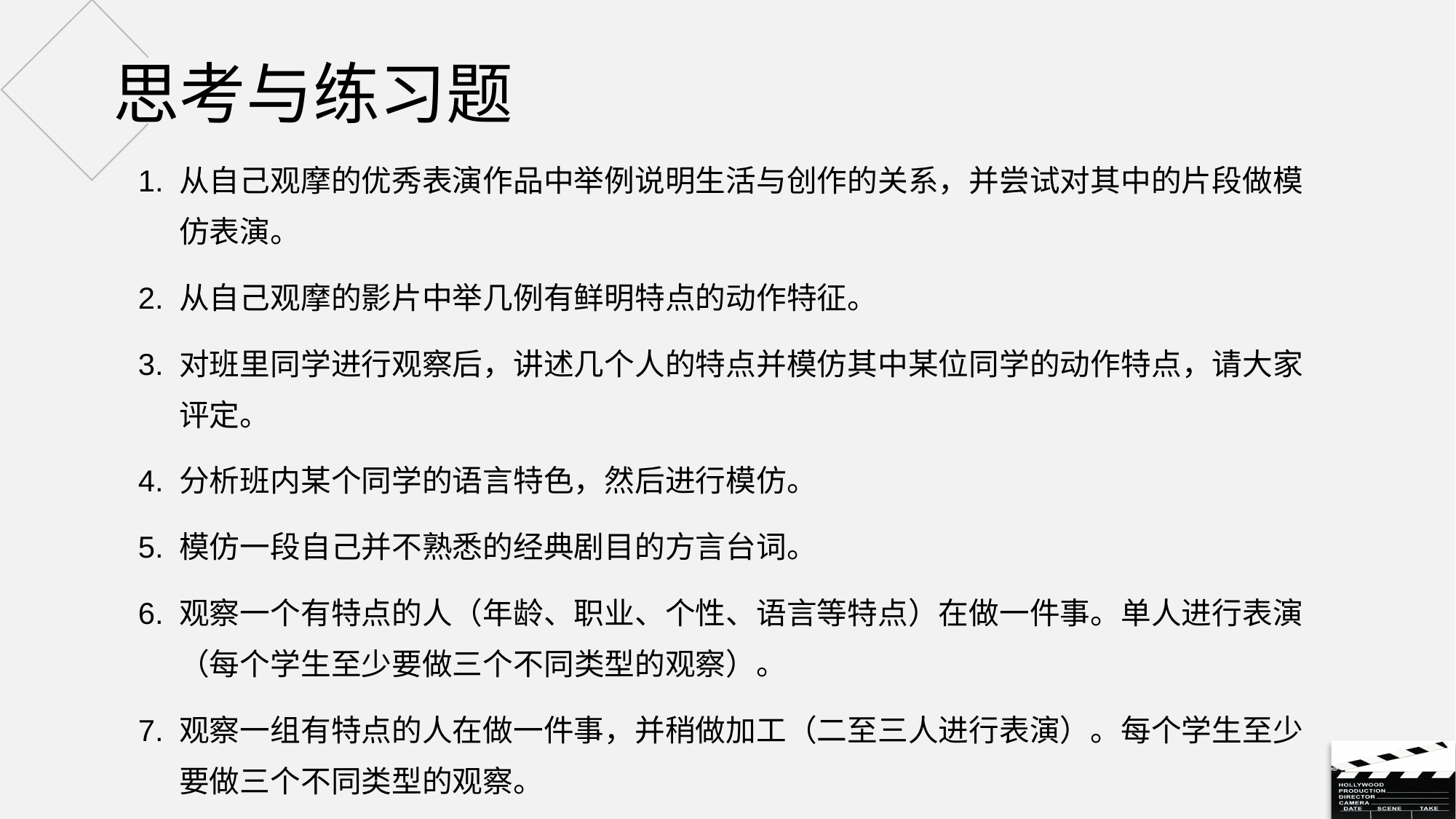

# 思考与练习题
从自己观摩的优秀表演作品中举例说明生活与创作的关系，并尝试对其中的片段做模仿表演。
从自己观摩的影片中举几例有鲜明特点的动作特征。
对班里同学进行观察后，讲述几个人的特点并模仿其中某位同学的动作特点，请大家评定。
分析班内某个同学的语言特色，然后进行模仿。
模仿一段自己并不熟悉的经典剧目的方言台词。
观察一个有特点的人（年龄、职业、个性、语言等特点）在做一件事。单人进行表演（每个学生至少要做三个不同类型的观察）。
观察一组有特点的人在做一件事，并稍做加工（二至三人进行表演）。每个学生至少要做三个不同类型的观察。